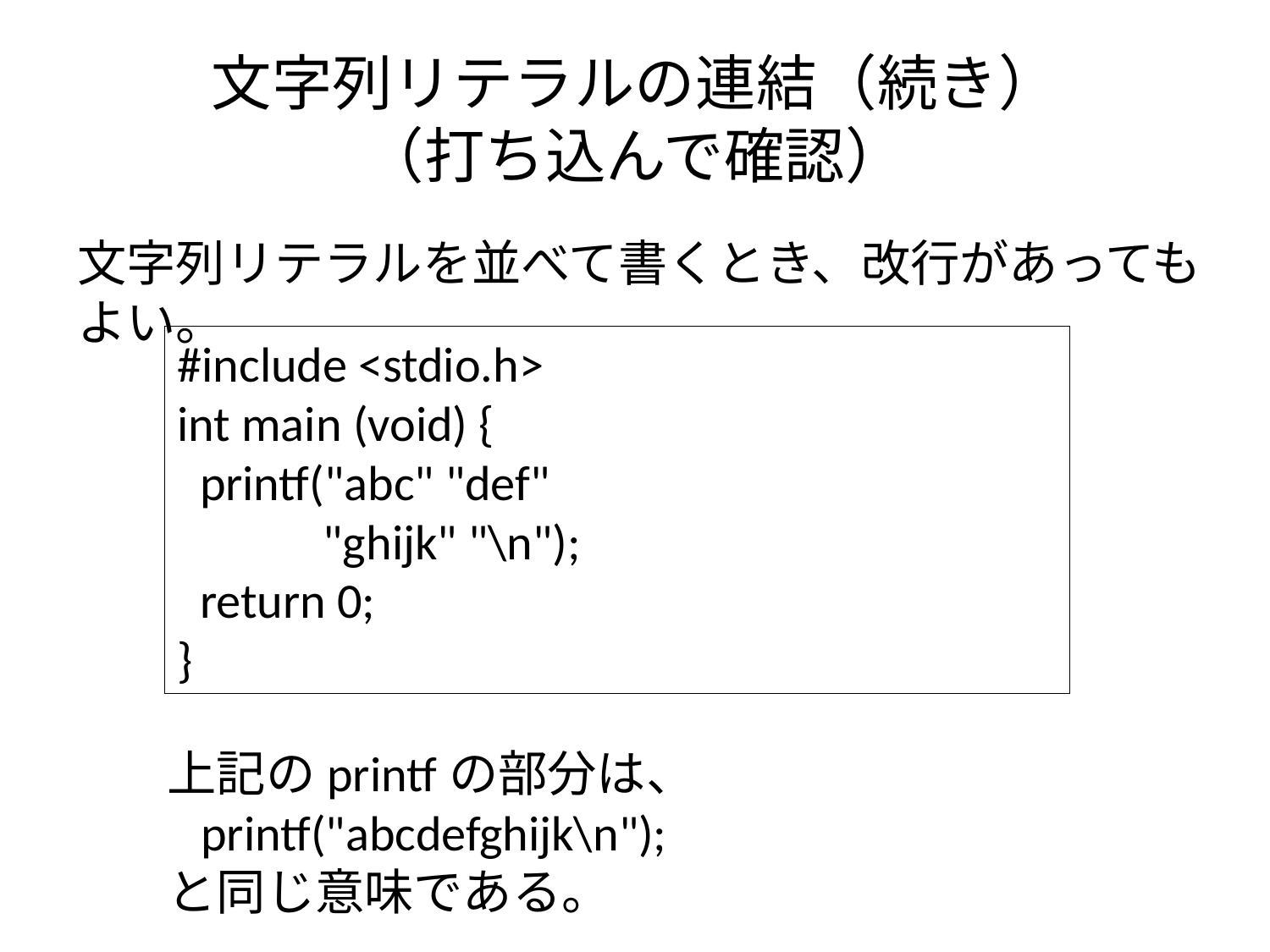

# 文字列リテラルの連結（続き） （打ち込んで確認）
文字列リテラルを並べて書くとき、改行があってもよい。
#include <stdio.h>
int main (void) {
  printf("abc" "def"
             "ghijk" "\n");
  return 0;
}
上記のprintfの部分は、
   printf("abcdefghijk\n");
と同じ意味である。